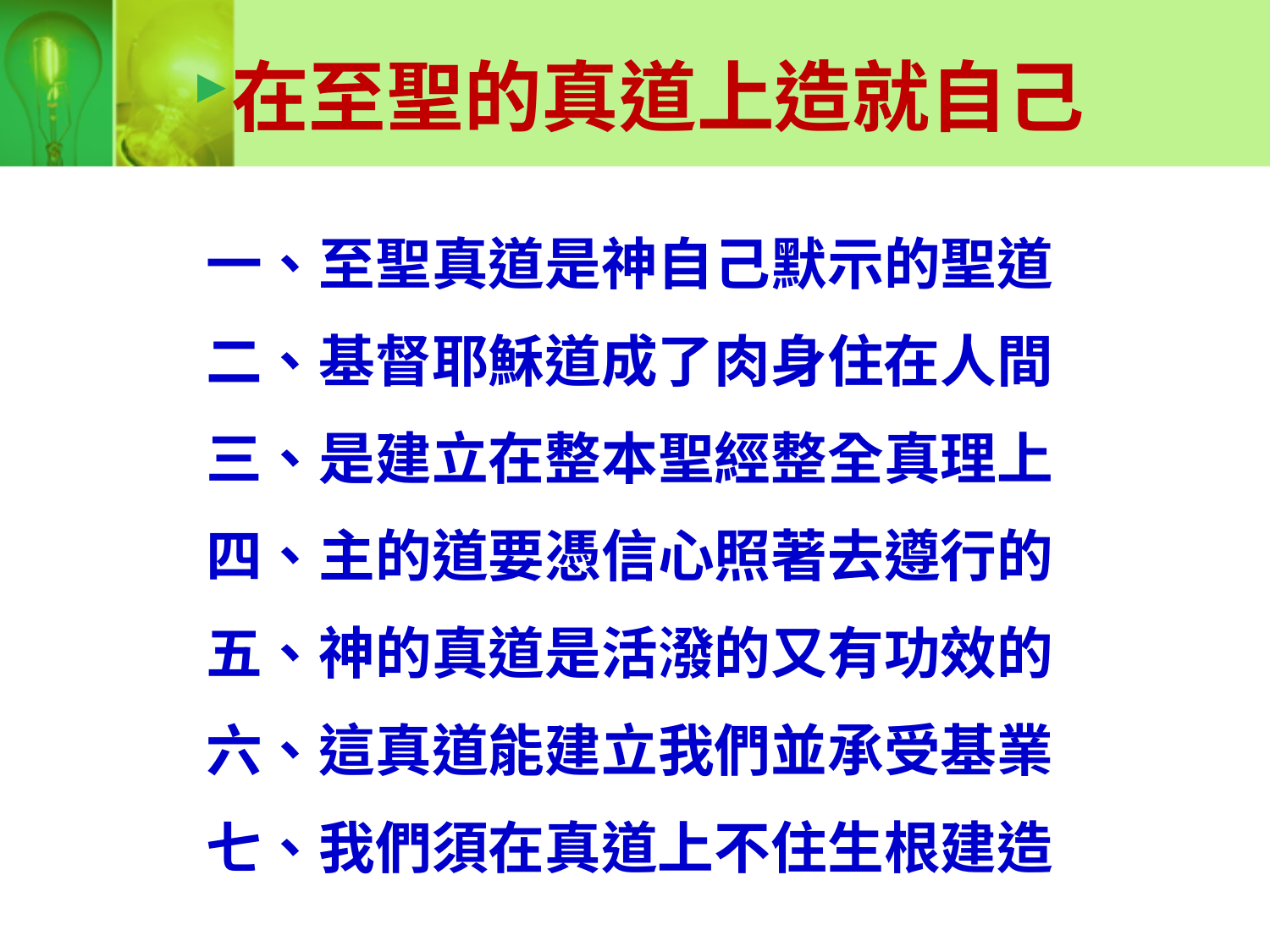

在至聖的真道上造就自己
一、至聖真道是神自己默示的聖道
二、基督耶穌道成了肉身住在人間
三、是建立在整本聖經整全真理上
四、主的道要憑信心照著去遵行的

五、神的真道是活潑的又有功效的
六、這真道能建立我們並承受基業
七、我們須在真道上不住生根建造